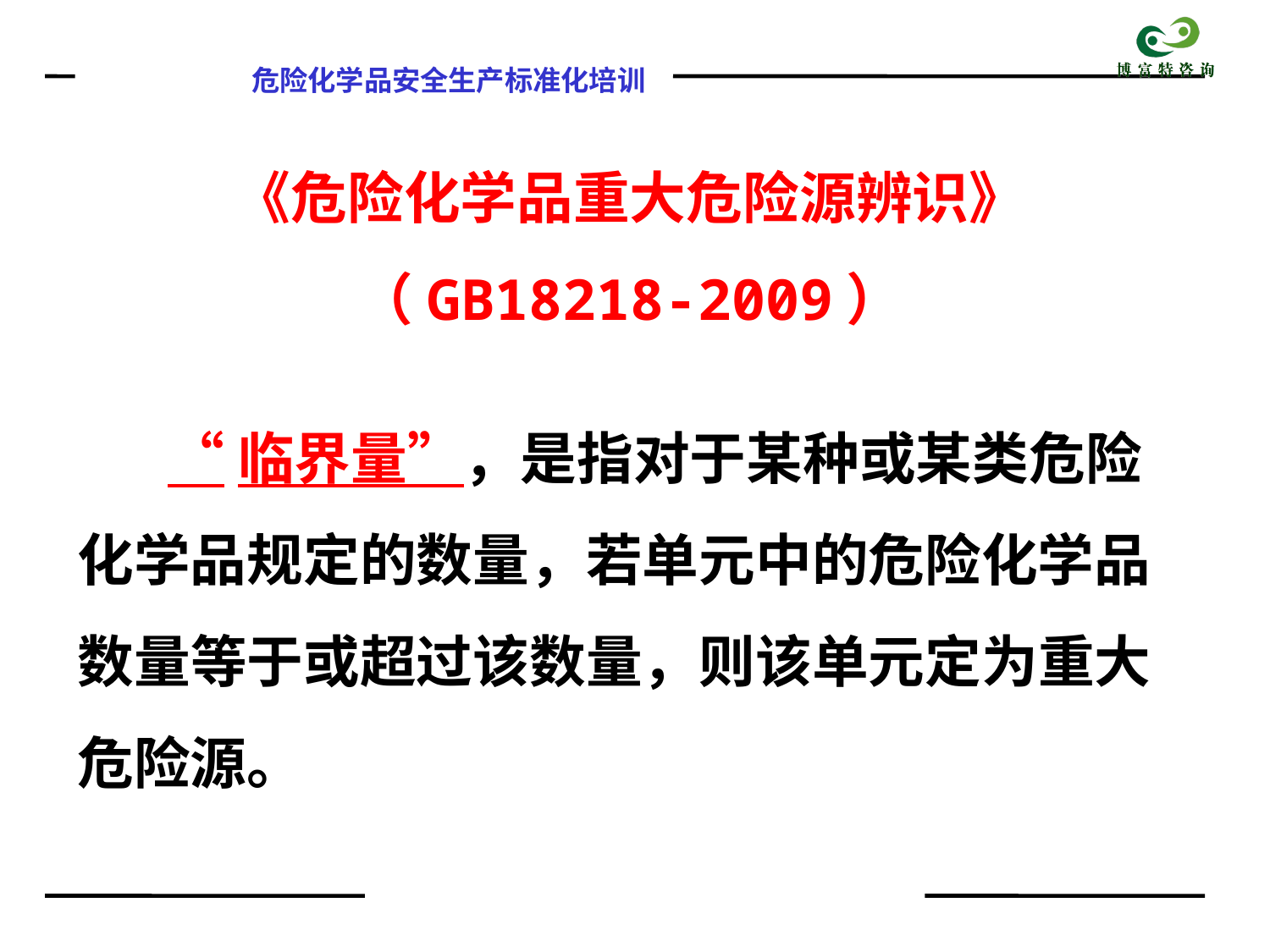

《危险化学品重大危险源辨识》
（GB18218-2009）

       “临界量”，是指对于某种或某类危险化学品规定的数量，若单元中的危险化学品数量等于或超过该数量，则该单元定为重大危险源。